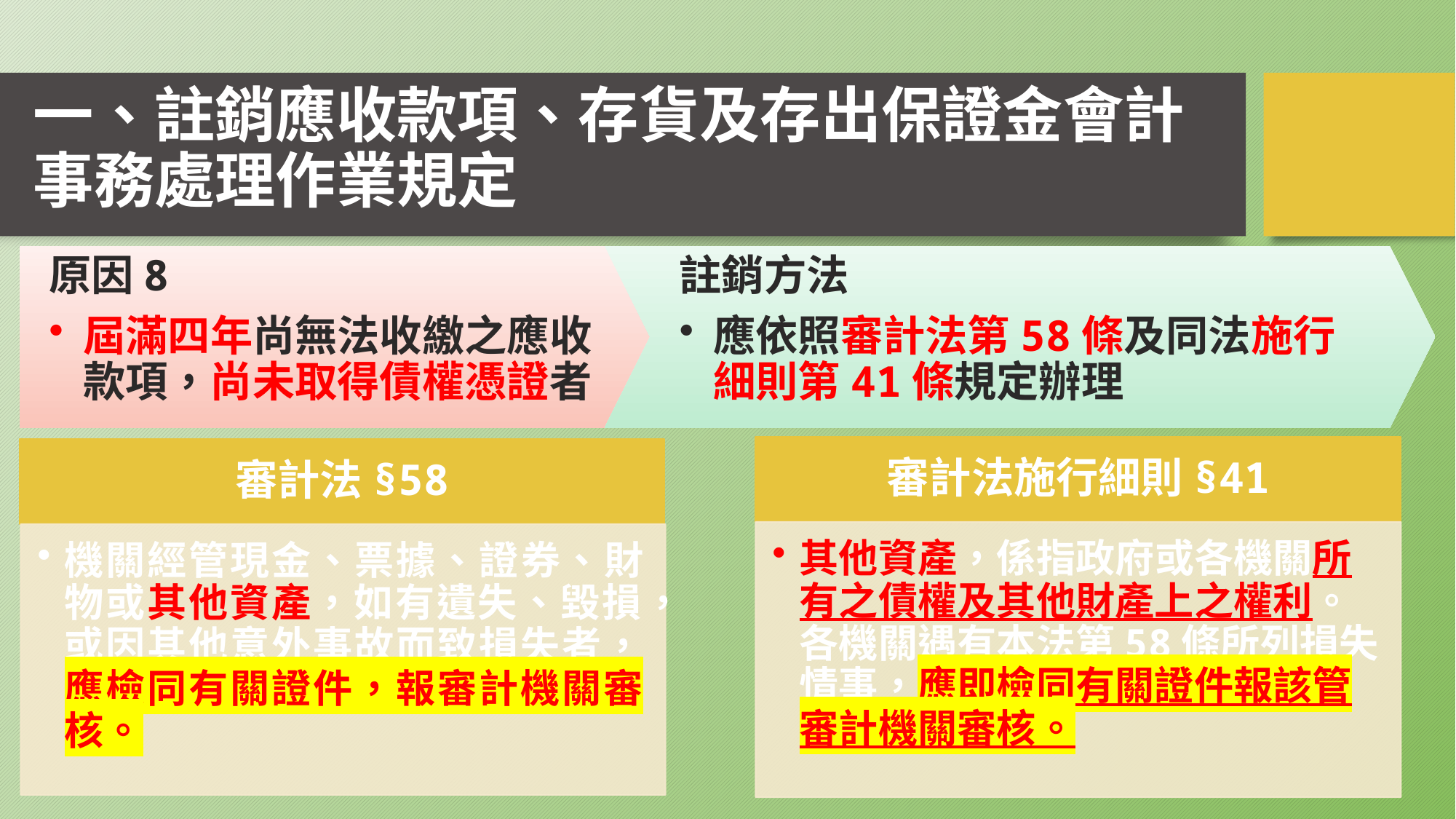

# 一、註銷應收款項、存貨及存出保證金會計事務處理作業規定
原因8
屆滿四年尚無法收繳之應收款項，尚未取得債權憑證者
註銷方法
應依照審計法第58條及同法施行細則第41條規定辦理
審計法§58
機關經管現金、票據、證券、財物或其他資產，如有遺失、毀損，或因其他意外事故而致損失者，應檢同有關證件，報審計機關審核。
審計法施行細則§41
其他資產，係指政府或各機關所有之債權及其他財產上之權利。各機關遇有本法第58條所列損失情事，應即檢同有關證件報該管審計機關審核。